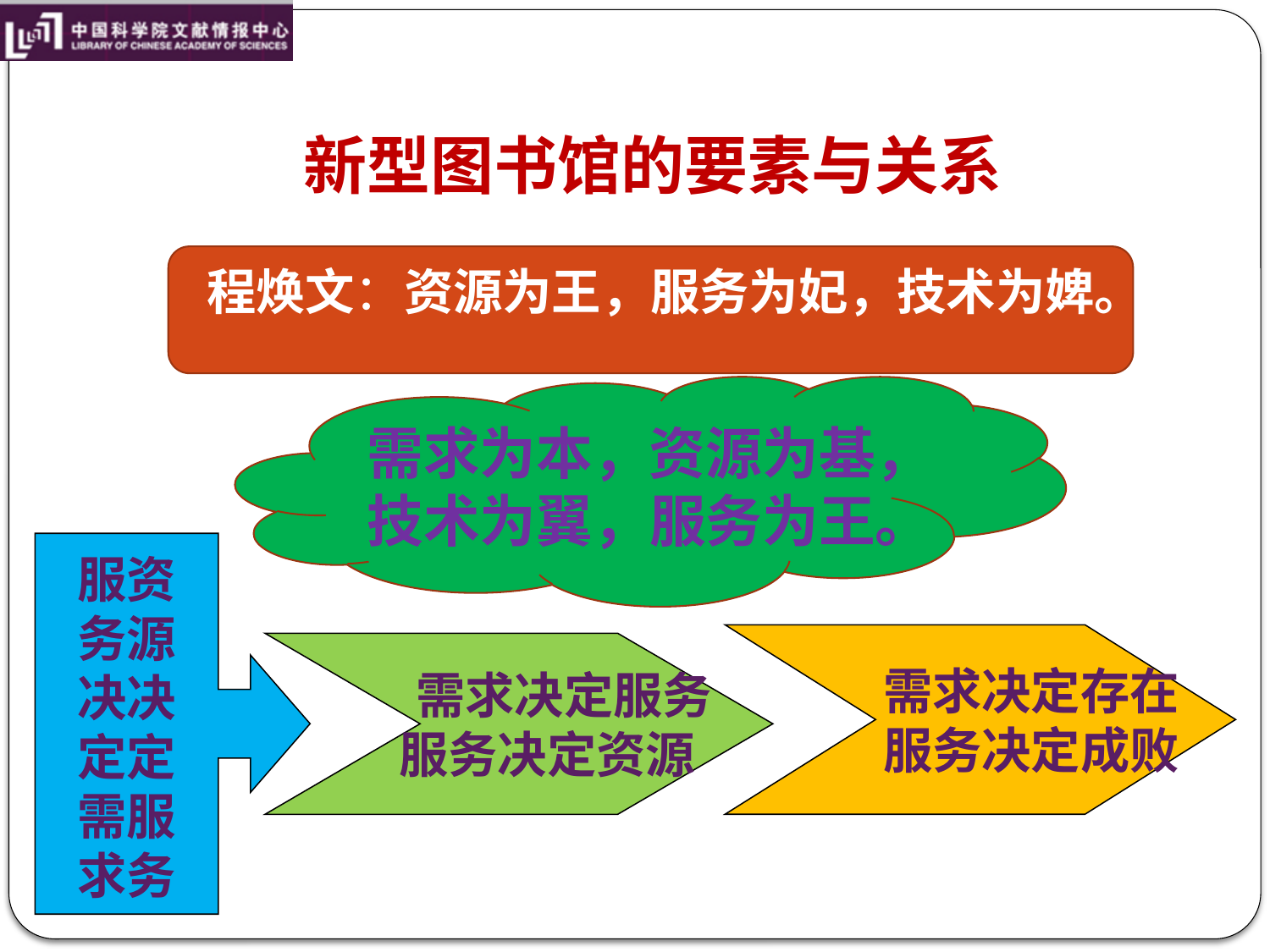

# 新型图书馆的要素与关系
程焕文：资源为王，服务为妃，技术为婢。

需求为本，资源为基，
技术为翼，服务为王。

服资
务源
决决
定定
需服
求务

        需求决定存在
        服务决定成败
       需求决定服务
    服务决定资源
12